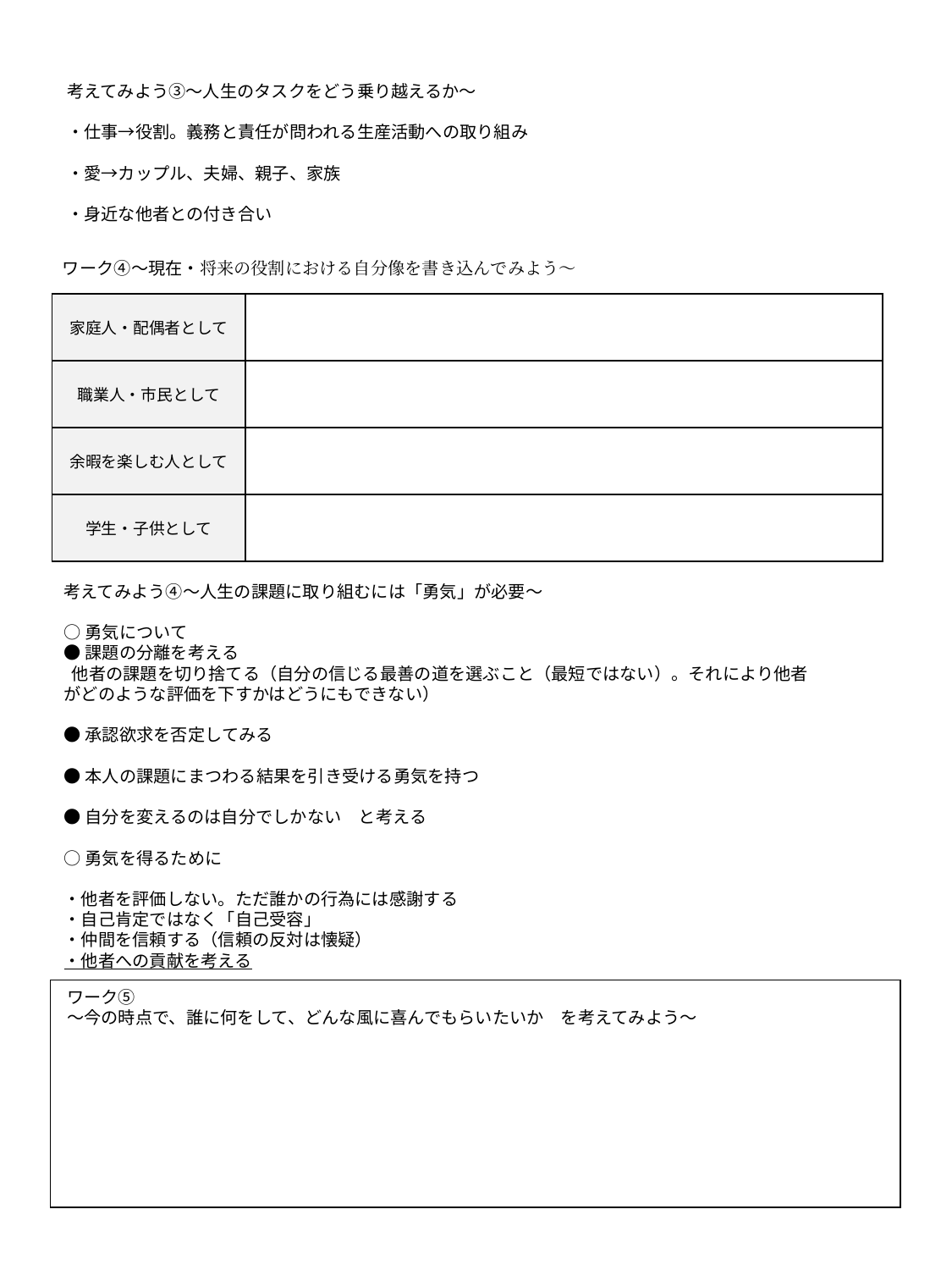

考えてみよう③～人生のタスクをどう乗り越えるか～
・仕事→役割。義務と責任が問われる生産活動への取り組み
・愛→カップル、夫婦、親子、家族
・身近な他者との付き合い

ワーク④～現在・将来の役割における自分像を書き込んでみよう～
| 家庭人・配偶者として |  |
| --- | --- |
| 職業人・市民として |  |
| 余暇を楽しむ人として |  |
| 学生・子供として |  |
考えてみよう④～人生の課題に取り組むには「勇気」が必要～

○勇気について
●課題の分離を考える
 他者の課題を切り捨てる（自分の信じる最善の道を選ぶこと（最短ではない）。それにより他者
がどのような評価を下すかはどうにもできない）

●承認欲求を否定してみる

●本人の課題にまつわる結果を引き受ける勇気を持つ

●自分を変えるのは自分でしかない　と考える

○勇気を得るために
・他者を評価しない。ただ誰かの行為には感謝する
・自己肯定ではなく「自己受容」
・仲間を信頼する（信頼の反対は懐疑）
・他者への貢献を考える

ワーク⑤
～今の時点で、誰に何をして、どんな風に喜んでもらいたいか　を考えてみよう～